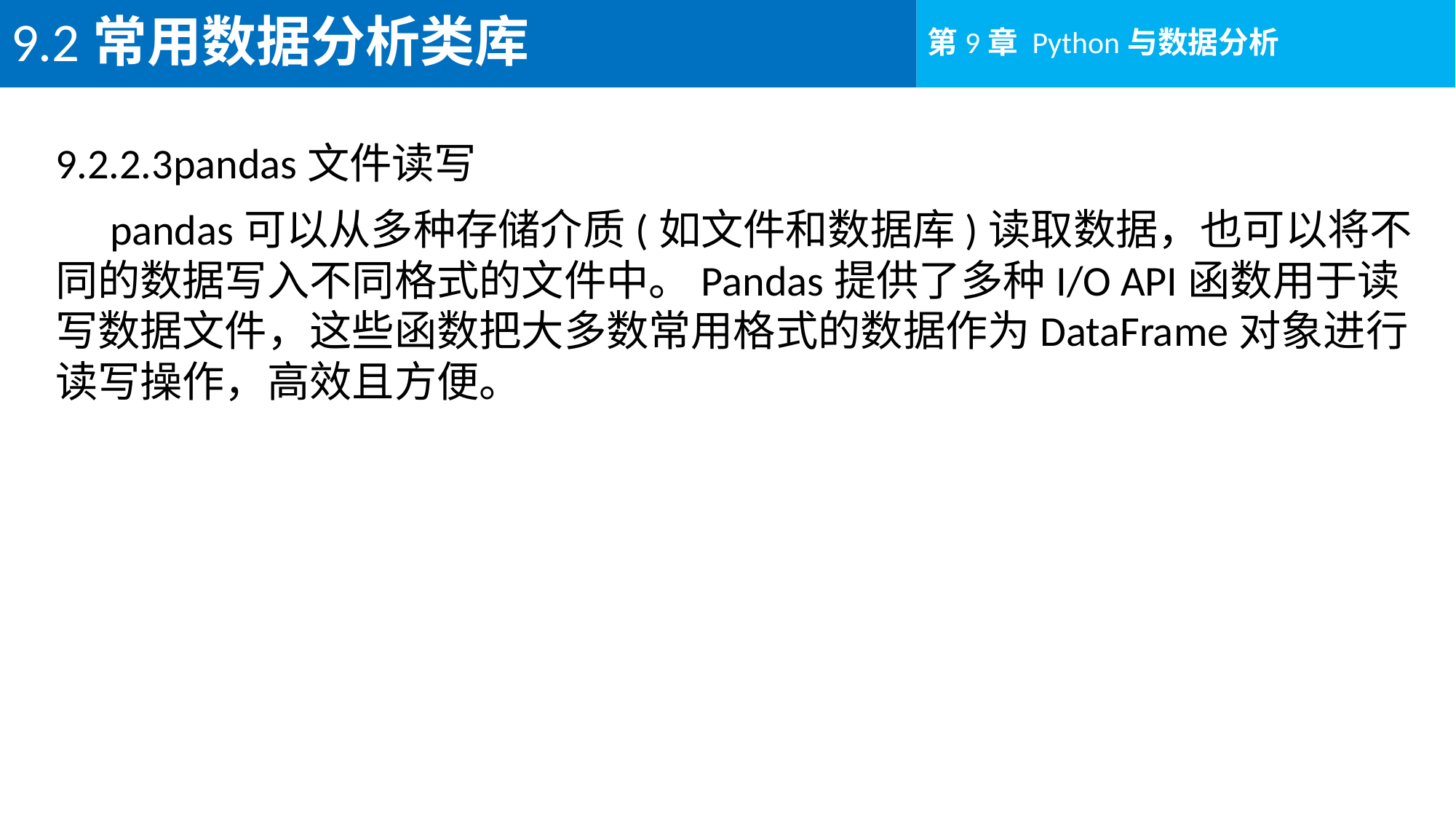

# 9.2常用数据分析类库
9.2.2.3pandas文件读写
pandas可以从多种存储介质(如文件和数据库)读取数据，也可以将不同的数据写入不同格式的文件中。Pandas提供了多种I/O API函数用于读写数据文件，这些函数把大多数常用格式的数据作为DataFrame对象进行读写操作，高效且方便。